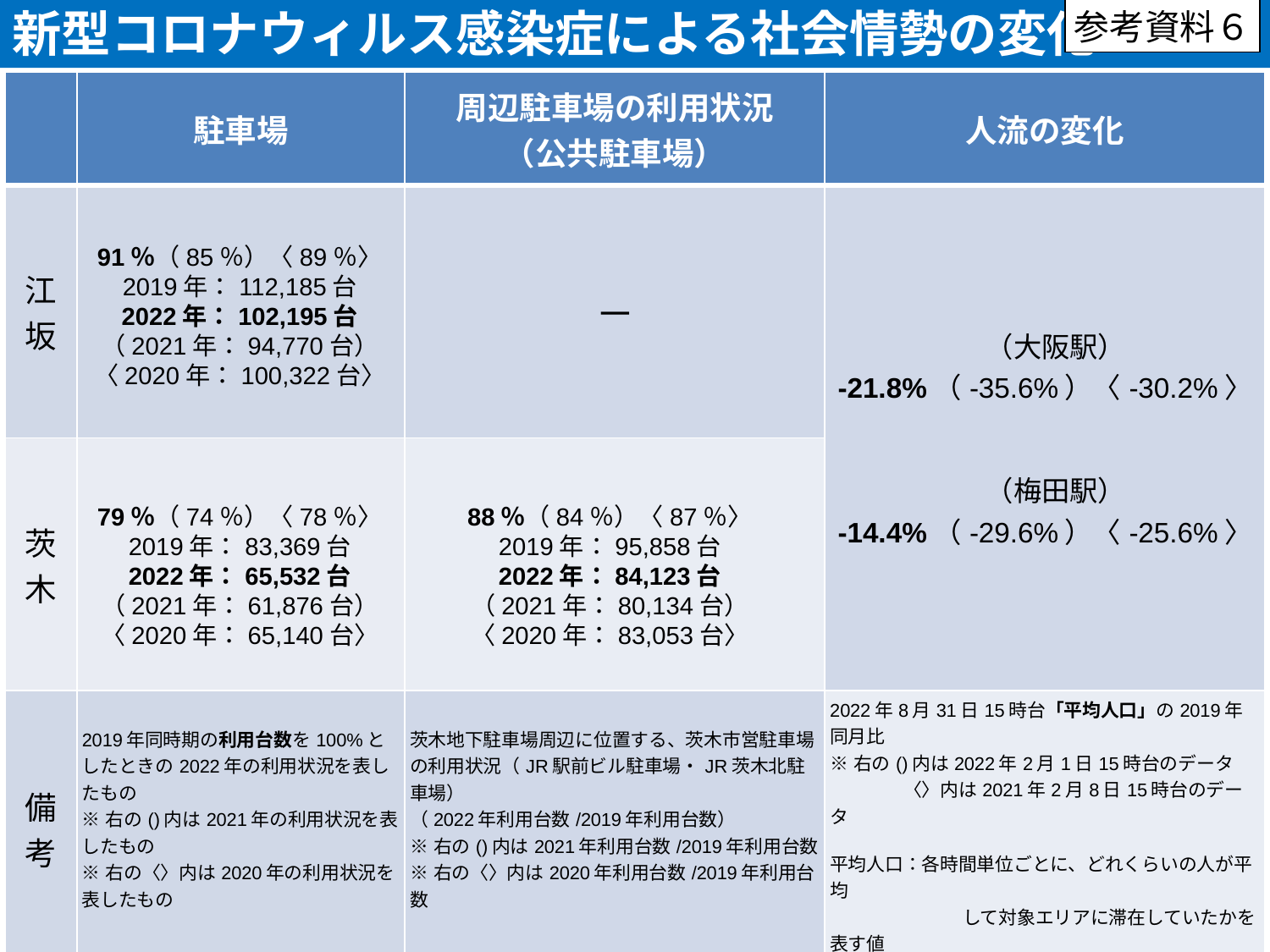

新型コロナウィルス感染症による社会情勢の変化
参考資料６
|  | 駐車場 | 周辺駐車場の利用状況 （公共駐車場） | 人流の変化 |
| --- | --- | --- | --- |
| 江坂 |  | ― | （大阪駅） -21.8%（-35.6%）〈-30.2%〉 　（梅田駅） -14.4%（-29.6%）〈-25.6%〉 |
| 茨木 |  |  |  |
| 備考 | 2019年同時期の利用台数を100%としたときの2022年の利用状況を表したもの ※右の()内は2021年の利用状況を表したもの ※右の〈〉内は2020年の利用状況を表したもの | 茨木地下駐車場周辺に位置する、茨木市営駐車場の利用状況（JR駅前ビル駐車場・JR茨木北駐車場） （2022年利用台数/2019年利用台数） ※右の()内は2021年利用台数/2019年利用台数 ※右の〈〉内は2020年利用台数/2019年利用台数 | 2022年8月31日15時台「平均人口」の2019年同月比 ※右の()内は2022年2月1日15時台のデータ 　　　　〈〉内は2021年2月8日15時台のデータ 平均人口：各時間単位ごとに、どれくらいの人が平均 　　　　　　　 して対象エリアに滞在していたかを表す値 【出典：株式会社Agoop　「新型コロナウィルス拡散における人流変化の解析」】 |
91％（85％）〈89％〉
2019年：112,185台
2022年：102,195台（2021年：94,770台）〈2020年：100,322台〉
79％（74％）〈78％〉
2019年：83,369台
2022年：65,532台
（2021年：61,876台）〈2020年：65,140台〉
88％（84％）〈87％〉
2019年：95,858台
2022年：84,123台
（2021年：80,134台）〈2020年：83,053台〉